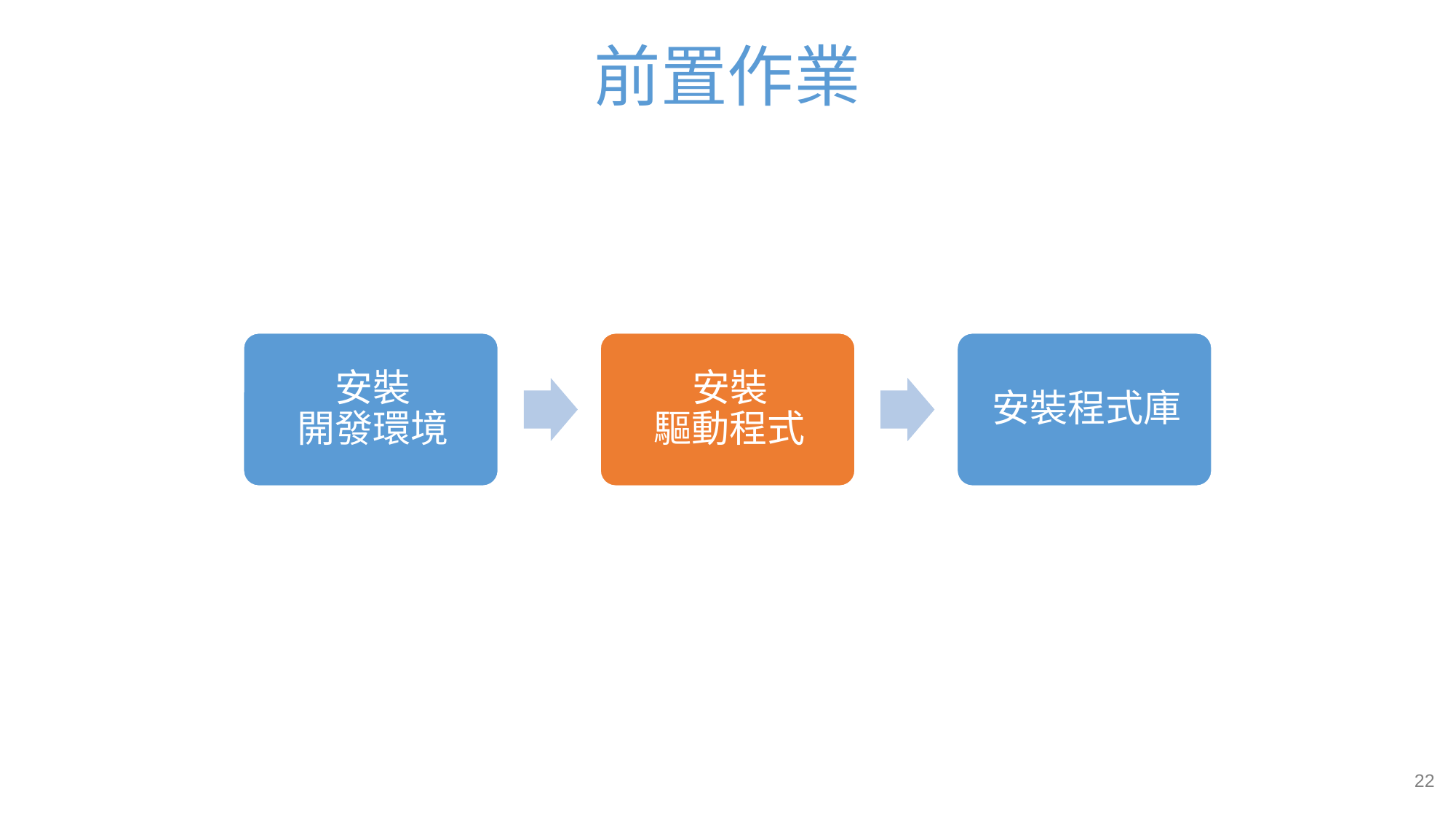

# 前置作業
安裝
開發環境

安裝
驅動程式

安裝程式庫
22